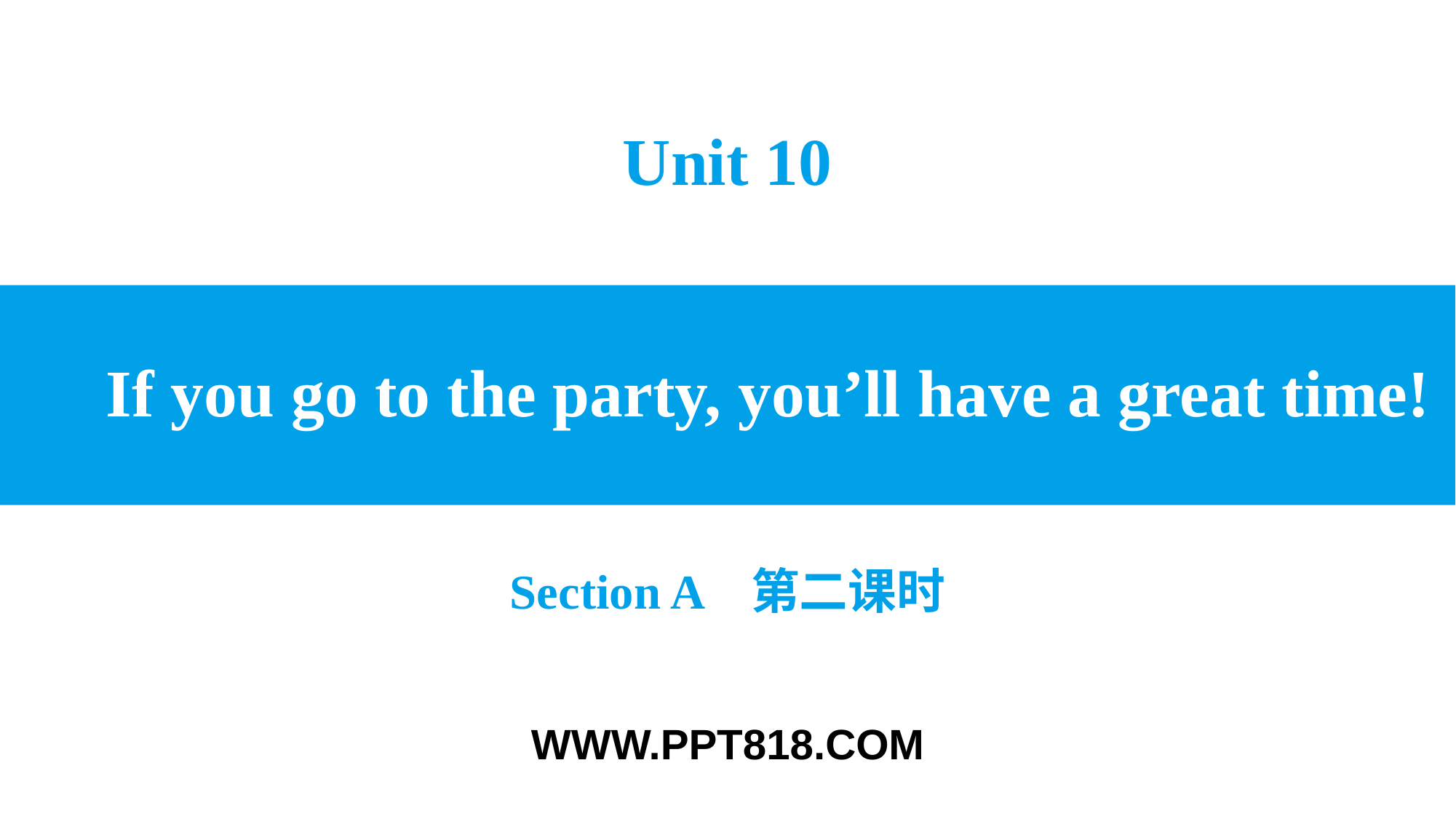

Unit 10
# If you go to the party, you’ll have a great time!
Section A   第二课时
WWW.PPT818.COM